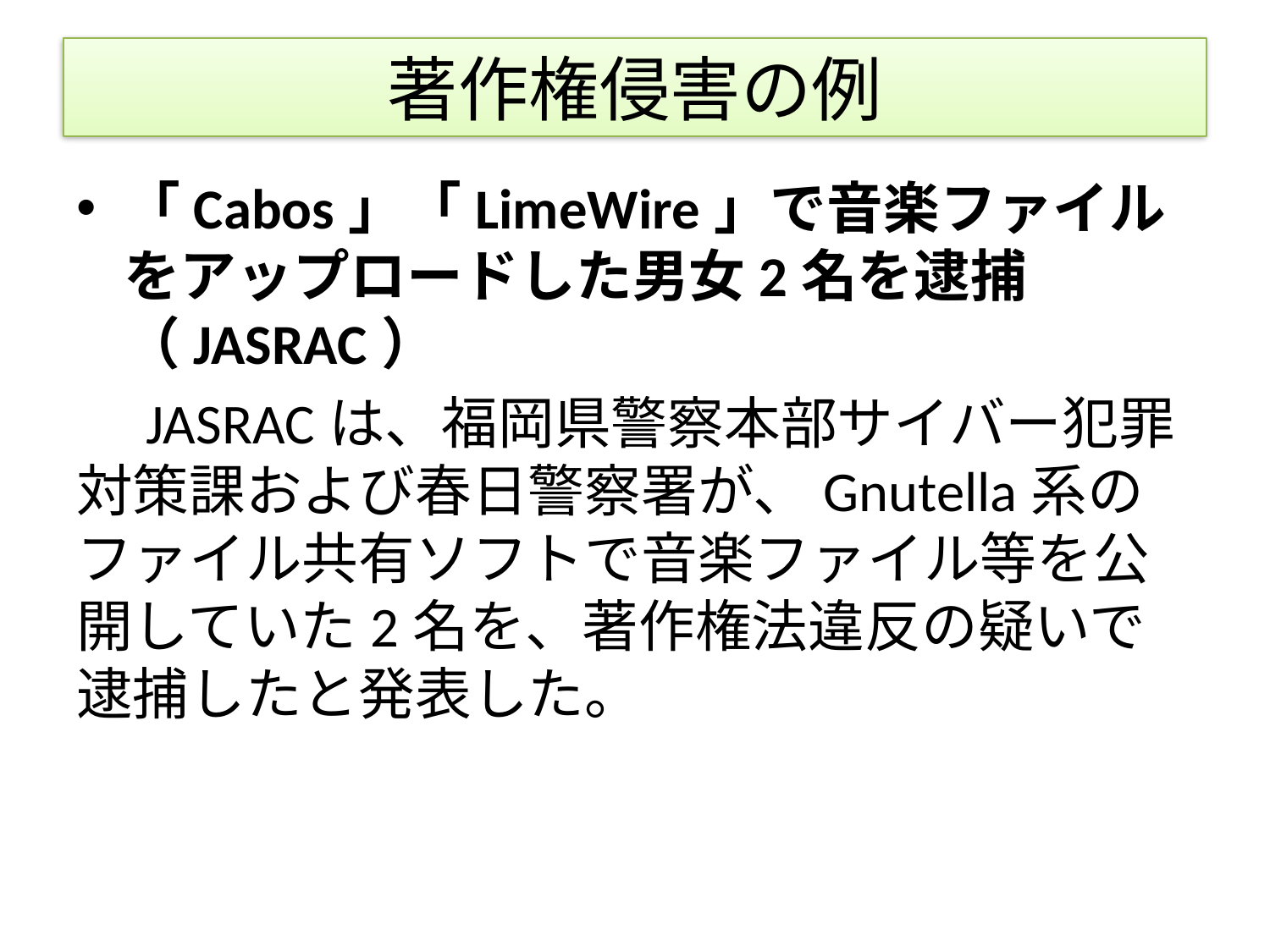

# 著作権侵害の例
「Cabos」「LimeWire」で音楽ファイルをアップロードした男女2名を逮捕（JASRAC）
　JASRACは、福岡県警察本部サイバー犯罪対策課および春日警察署が、Gnutella系のファイル共有ソフトで音楽ファイル等を公開していた2名を、著作権法違反の疑いで逮捕したと発表した。